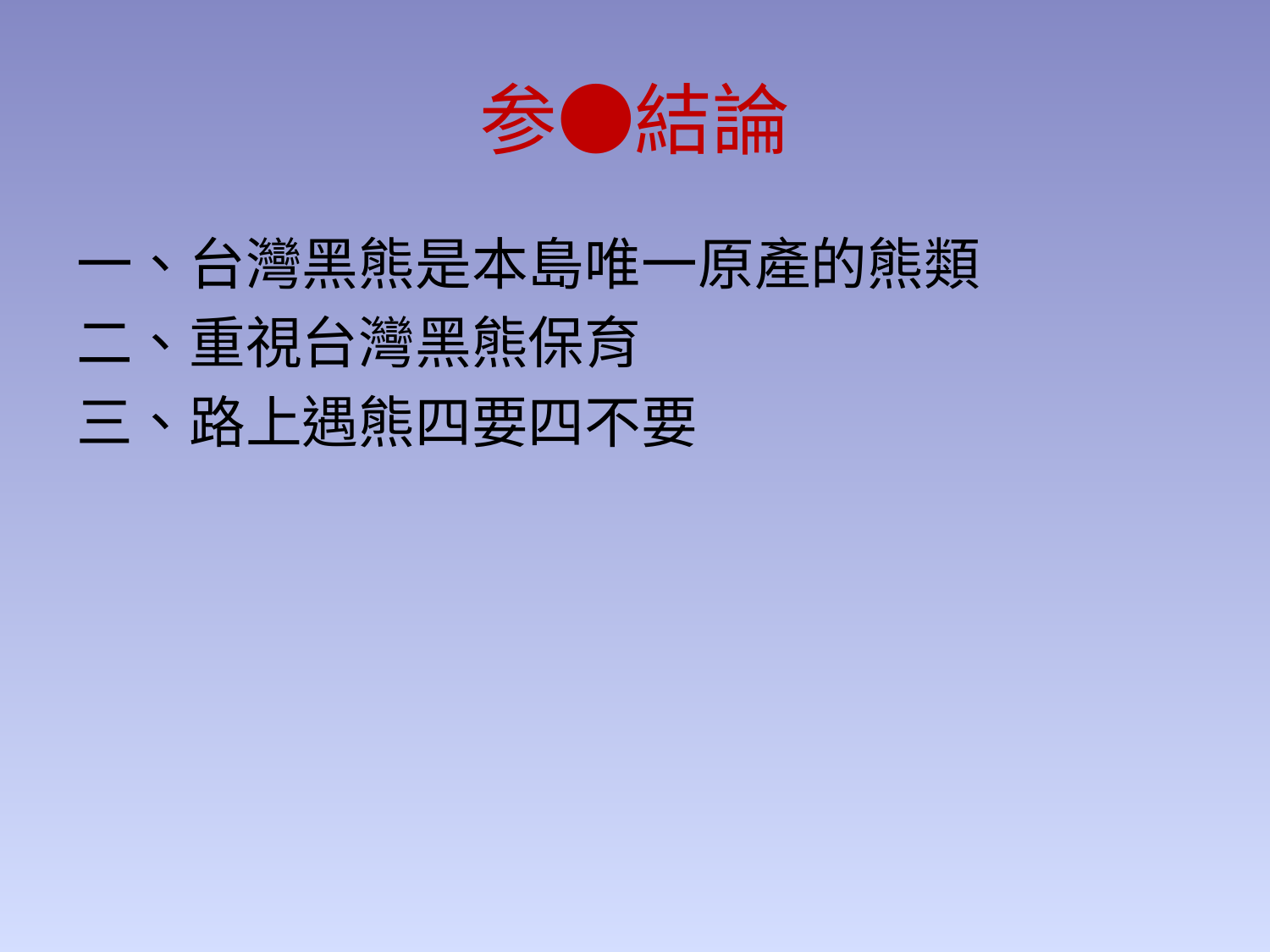

# 参●結論
一、台灣黑熊是本島唯一原產的熊類
二、重視台灣黑熊保育
三、路上遇熊四要四不要